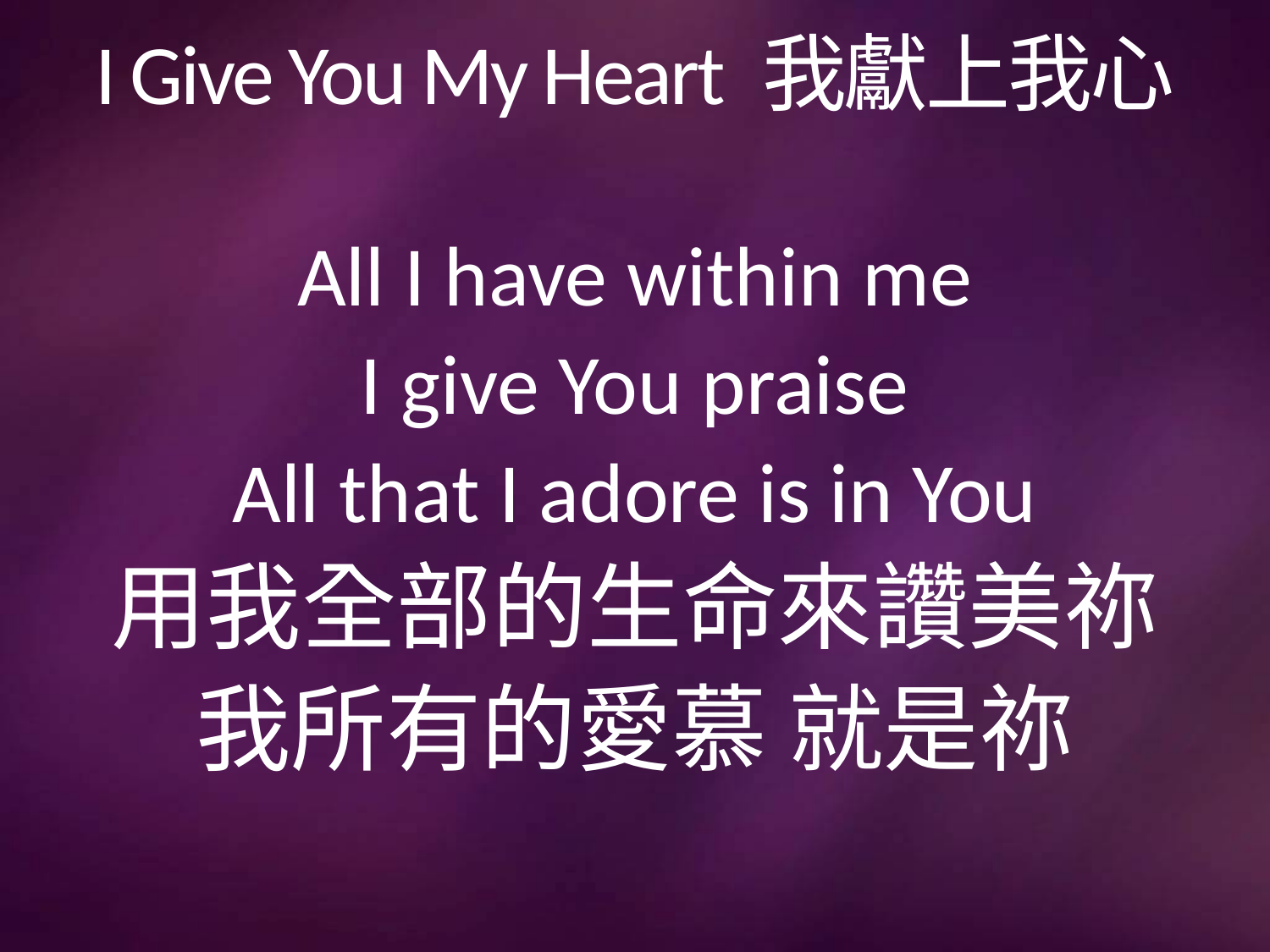

# I Give You My Heart 我獻上我心
All I have within me
I give You praise
All that I adore is in You
用我全部的生命來讚美祢
我所有的愛慕 就是祢